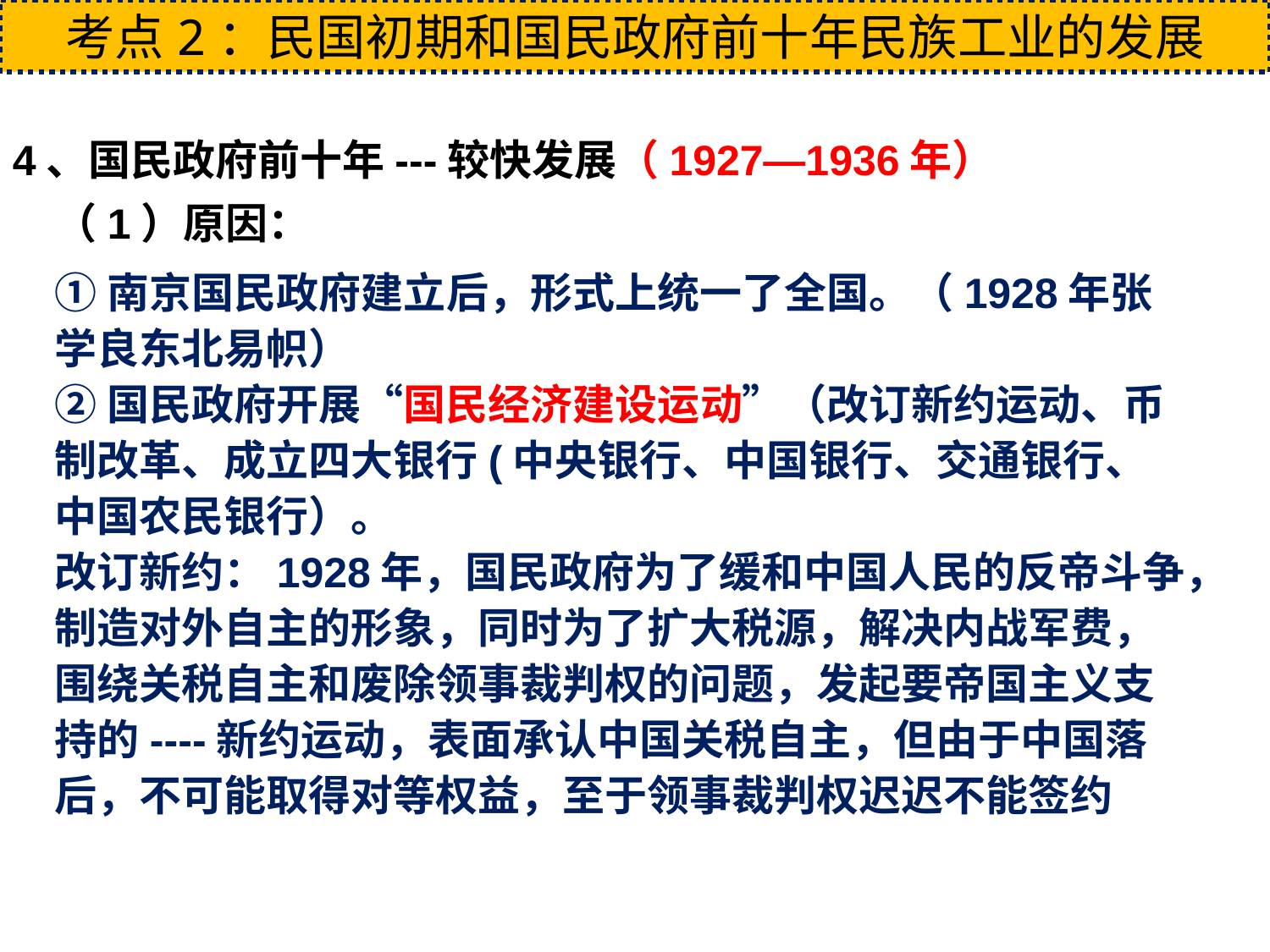

考点2：民国初期和国民政府前十年民族工业的发展
4、国民政府前十年---较快发展（1927—1936年）
（1）原因：
①南京国民政府建立后，形式上统一了全国。（1928年张学良东北易帜）
②国民政府开展“国民经济建设运动”（改订新约运动、币制改革、成立四大银行(中央银行、中国银行、交通银行、中国农民银行）。
改订新约：1928年，国民政府为了缓和中国人民的反帝斗争，制造对外自主的形象，同时为了扩大税源，解决内战军费，围绕关税自主和废除领事裁判权的问题，发起要帝国主义支持的----新约运动，表面承认中国关税自主，但由于中国落后，不可能取得对等权益，至于领事裁判权迟迟不能签约